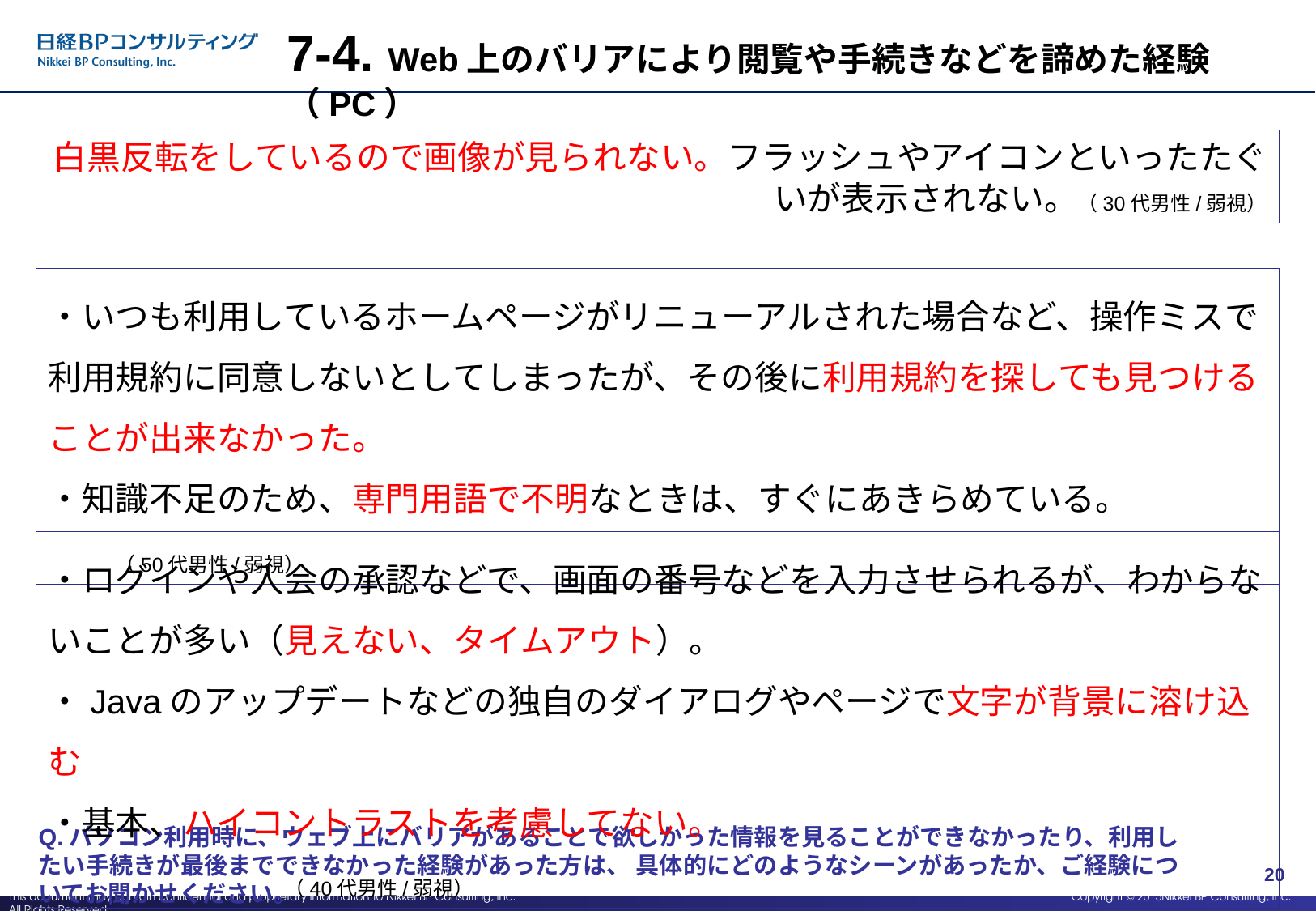

20
# 7-4. Web上のバリアにより閲覧や手続きなどを諦めた経験（PC）
白黒反転をしているので画像が見られない。フラッシュやアイコンといったたぐいが表示されない。（30代男性/弱視）
・いつも利用しているホームページがリニューアルされた場合など、操作ミスで利用規約に同意しないとしてしまったが、その後に利用規約を探しても見つけることが出来なかった。
・知識不足のため、専門用語で不明なときは、すぐにあきらめている。　　　　　　（50代男性/弱視）
・ログインや入会の承認などで、画面の番号などを入力させられるが、わからないことが多い（見えない、タイムアウト）。
・Javaのアップデートなどの独自のダイアログやページで文字が背景に溶け込む
・基本、ハイコントラストを考慮してない。　　　　　　　　　　　　　　　　　　　　　　　（40代男性/弱視）
Q.パソコン利用時に、ウェブ上にバリアがあることで欲しかった情報を見ることができなかったり、利用したい手続きが最後までできなかった経験があった方は、 具体的にどのようなシーンがあったか、ご経験についてお聞かせください。